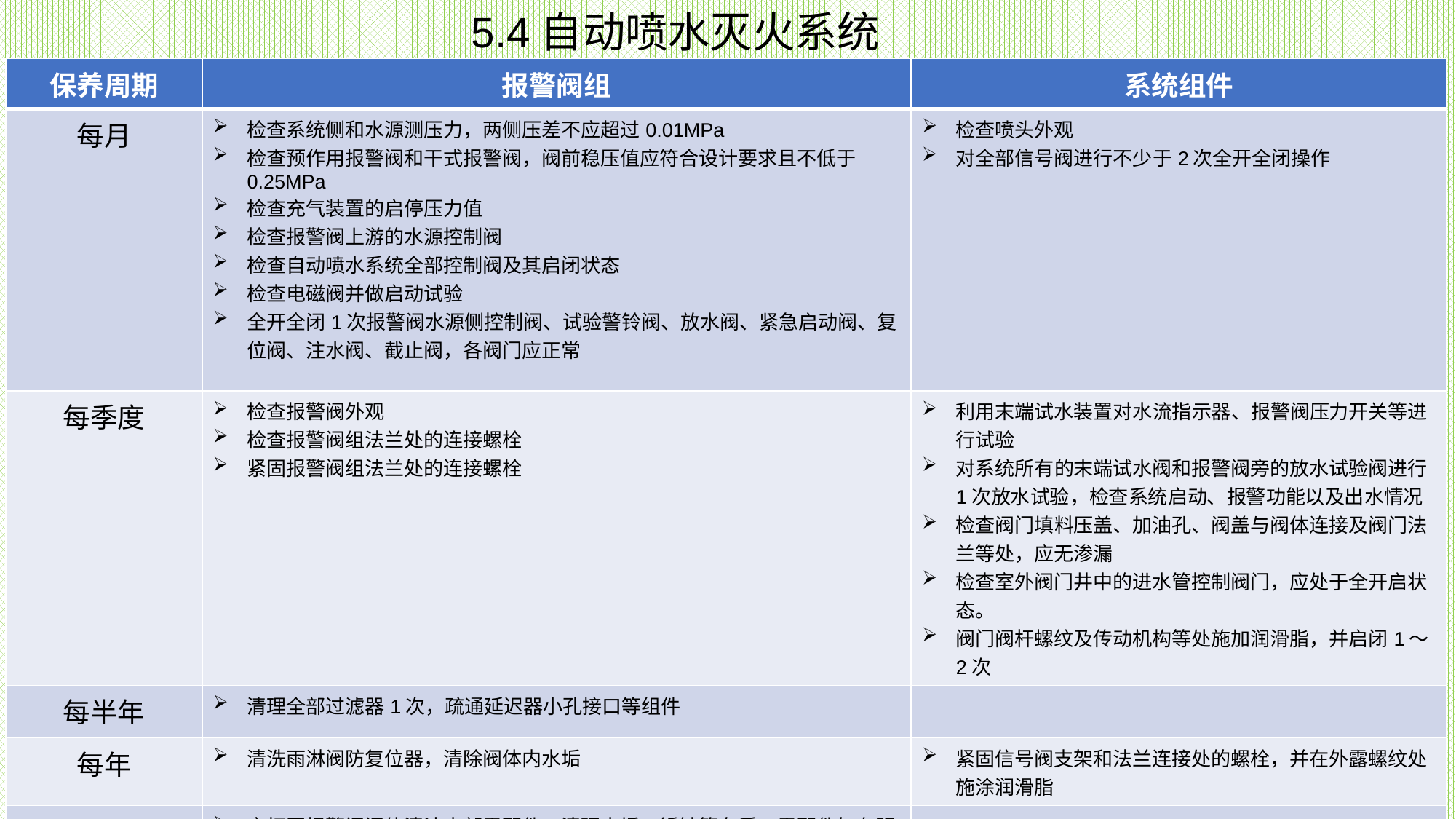

5.4自动喷水灭火系统

| 保养周期 | 报警阀组 | 系统组件 |
| --- | --- | --- |
| 每月 | 检查系统侧和水源测压力，两侧压差不应超过0.01MPa 检查预作用报警阀和干式报警阀，阀前稳压值应符合设计要求且不低于0.25MPa 检查充气装置的启停压力值 检查报警阀上游的水源控制阀 检查自动喷水系统全部控制阀及其启闭状态 检查电磁阀并做启动试验 全开全闭1次报警阀水源侧控制阀、试验警铃阀、放水阀、紧急启动阀、复位阀、注水阀、截止阀，各阀门应正常 | 检查喷头外观 对全部信号阀进行不少于2次全开全闭操作 |
| 每季度 | 检查报警阀外观 检查报警阀组法兰处的连接螺栓 紧固报警阀组法兰处的连接螺栓 | 利用末端试水装置对水流指示器、报警阀压力开关等进行试验 对系统所有的末端试水阀和报警阀旁的放水试验阀进行1次放水试验，检查系统启动、报警功能以及出水情况 检查阀门填料压盖、加油孔、阀盖与阀体连接及阀门法兰等处，应无渗漏 检查室外阀门井中的进水管控制阀门，应处于全开启状态。 阀门阀杆螺纹及传动机构等处施加润滑脂，并启闭1～2次 |
| 每半年 | 清理全部过滤器1次，疏通延迟器小孔接口等组件 |  |
| 每年 | 清洗雨淋阀防复位器，清除阀体内水垢 | 紧固信号阀支架和法兰连接处的螺栓，并在外露螺纹处施涂润滑脂 |
| 每两年 | 宜打开报警阀阀体清洁内部零配件，清理水垢、锈蚀等杂质，零配件如有明显锈蚀、变形应更换，检查膜片和阀瓣密封面等密封件 |  |